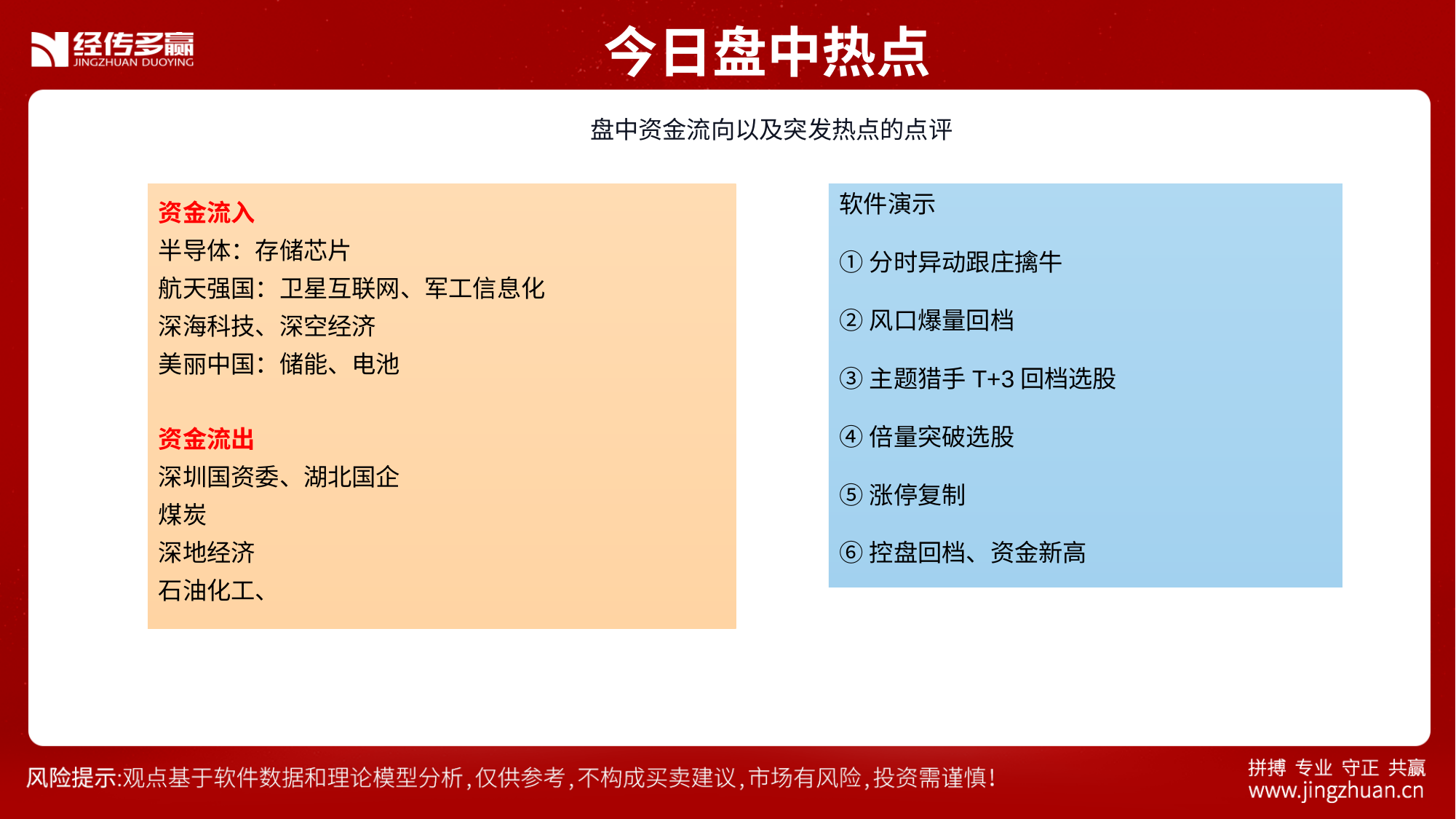

今日盘中热点
          盘中资金流向以及突发热点的点评

资金流入
半导体：存储芯片
航天强国：卫星互联网、军工信息化
深海科技、深空经济
美丽中国：储能、电池

资金流出
深圳国资委、湖北国企
煤炭
深地经济
石油化工、
软件演示

①分时异动跟庄擒牛

②风口爆量回档

③主题猎手T+3回档选股

④倍量突破选股

⑤涨停复制

⑥控盘回档、资金新高